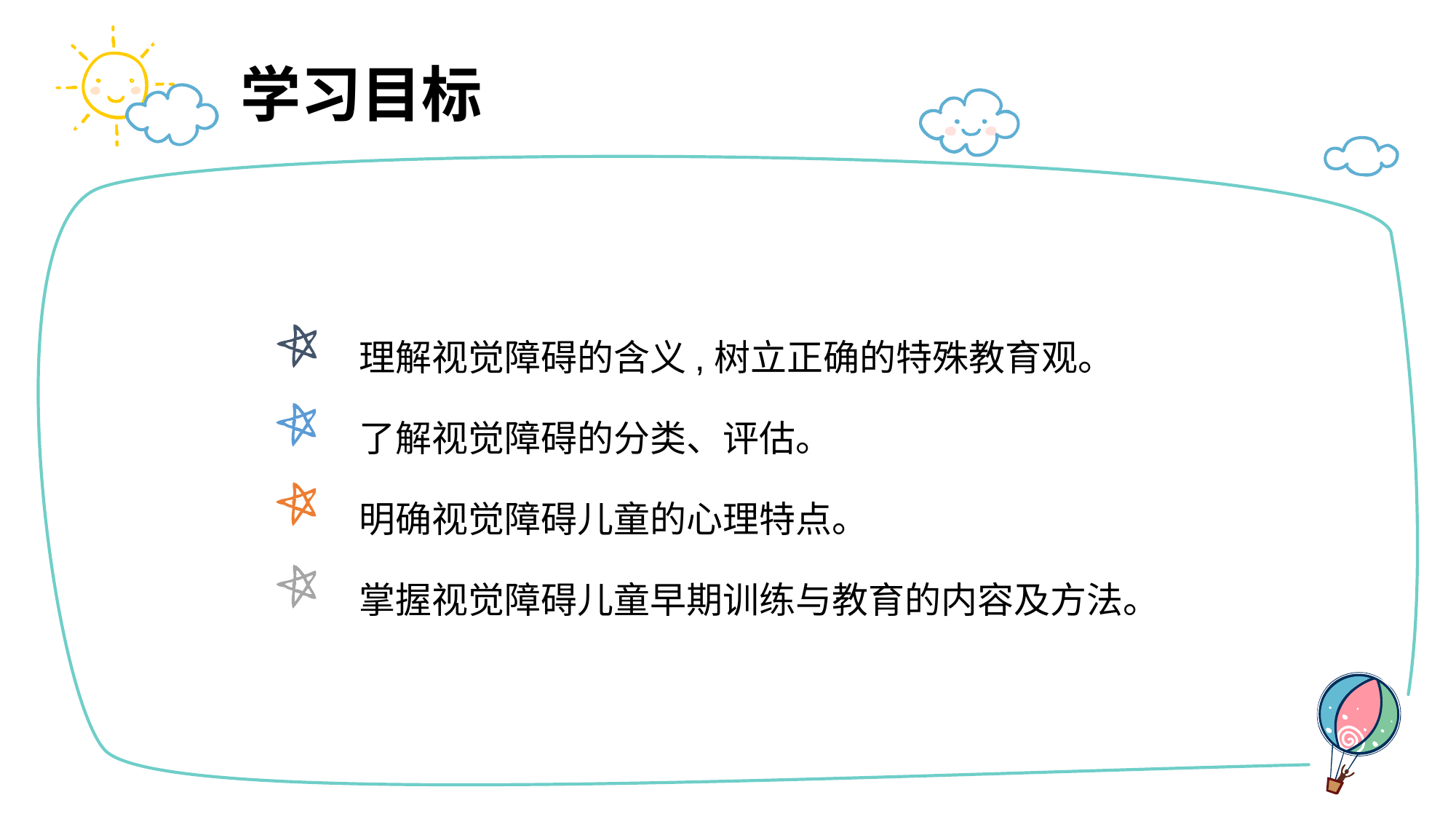

# 学习目标
理解视觉障碍的含义,树立正确的特殊教育观。
了解视觉障碍的分类、评估。
明确视觉障碍儿童的心理特点。
掌握视觉障碍儿童早期训练与教育的内容及方法。